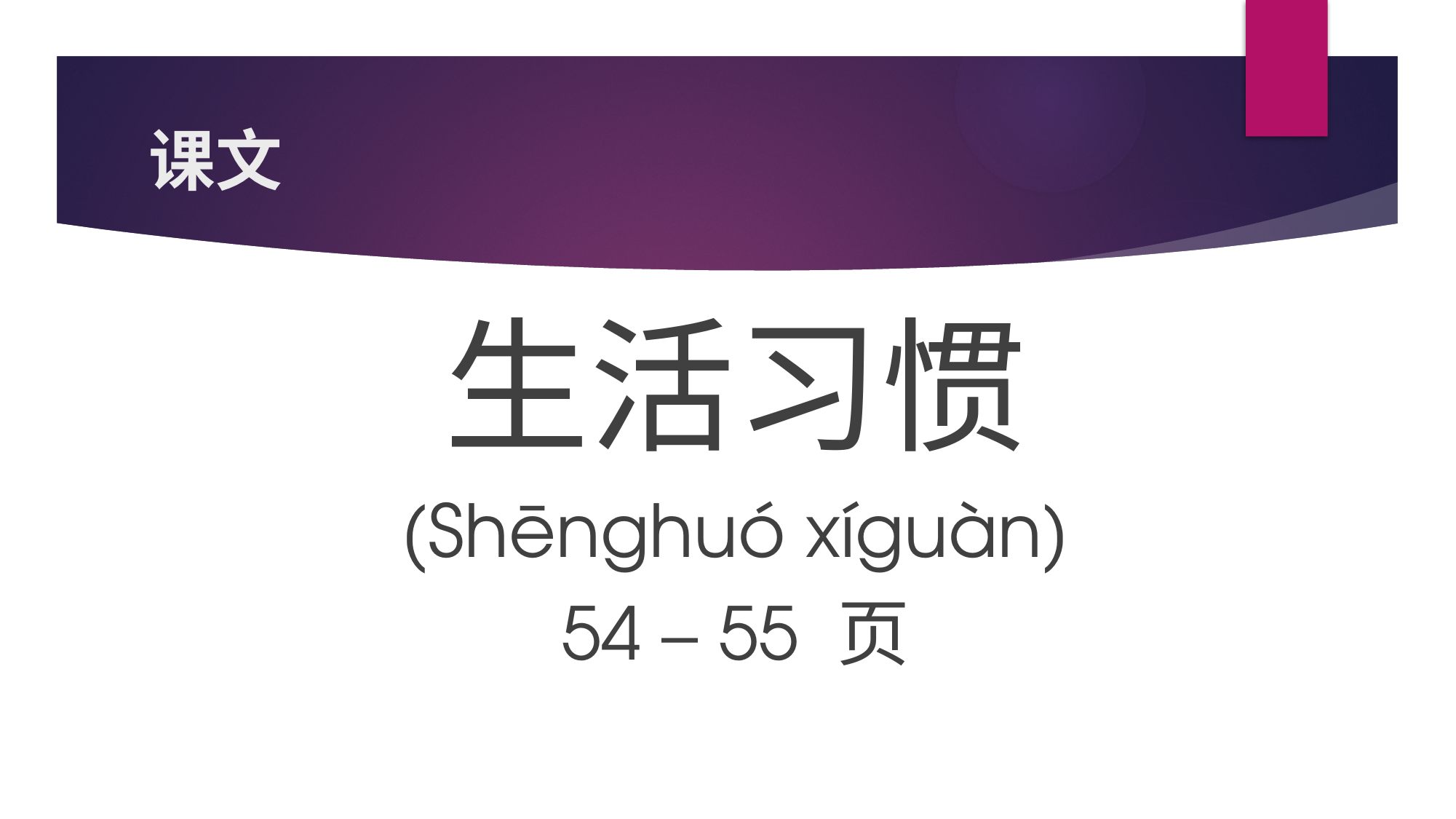

# 课文
生活习惯
(Shēnghuó xíguàn)
54 – 55 页